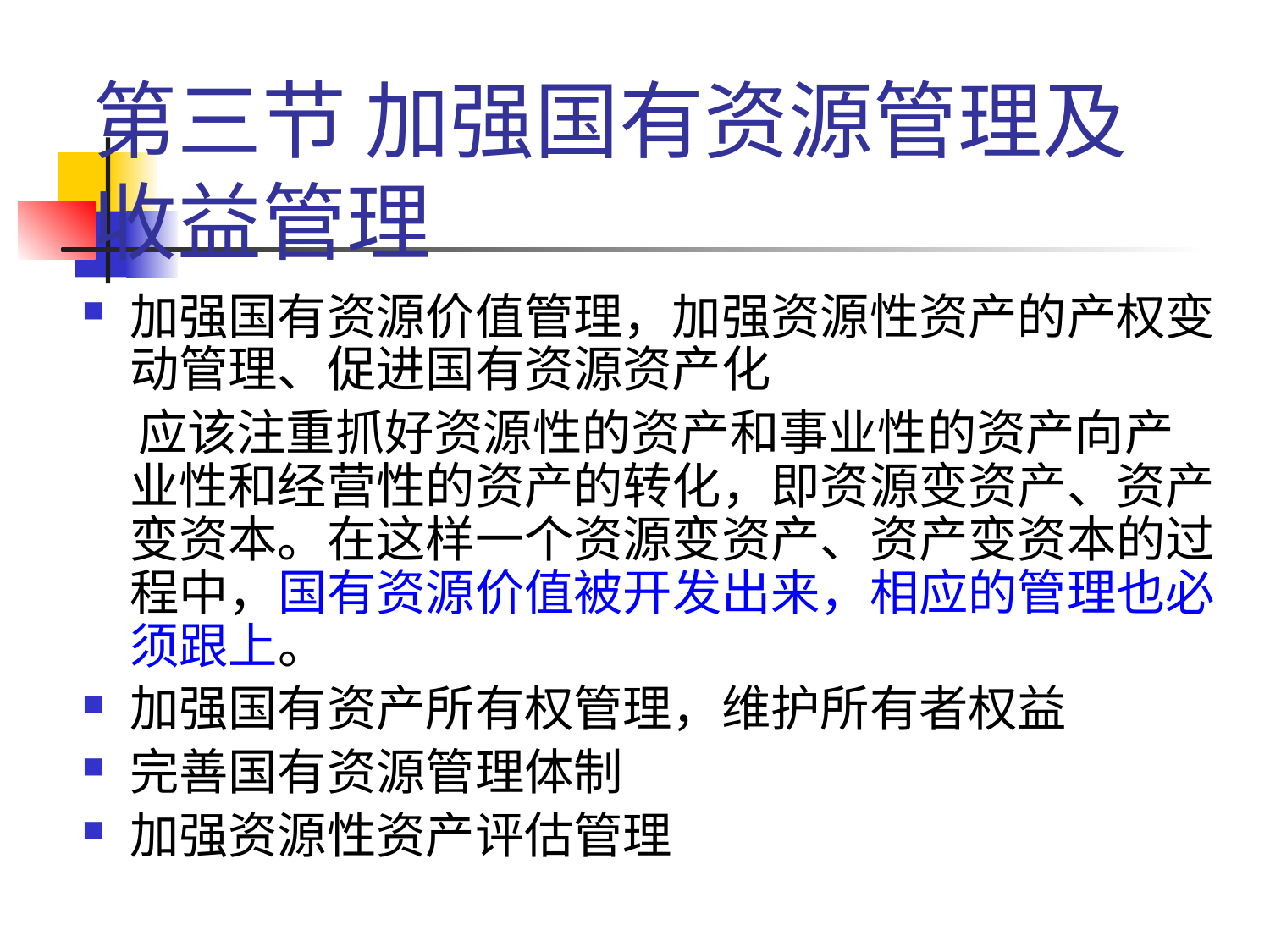

第三节 加强国有资源管理及收益管理

加强国有资源价值管理，加强资源性资产的产权变动管理、促进国有资源资产化
    应该注重抓好资源性的资产和事业性的资产向产业性和经营性的资产的转化，即资源变资产、资产变资本。在这样一个资源变资产、资产变资本的过程中，国有资源价值被开发出来，相应的管理也必须跟上。
加强国有资产所有权管理，维护所有者权益
完善国有资源管理体制
加强资源性资产评估管理